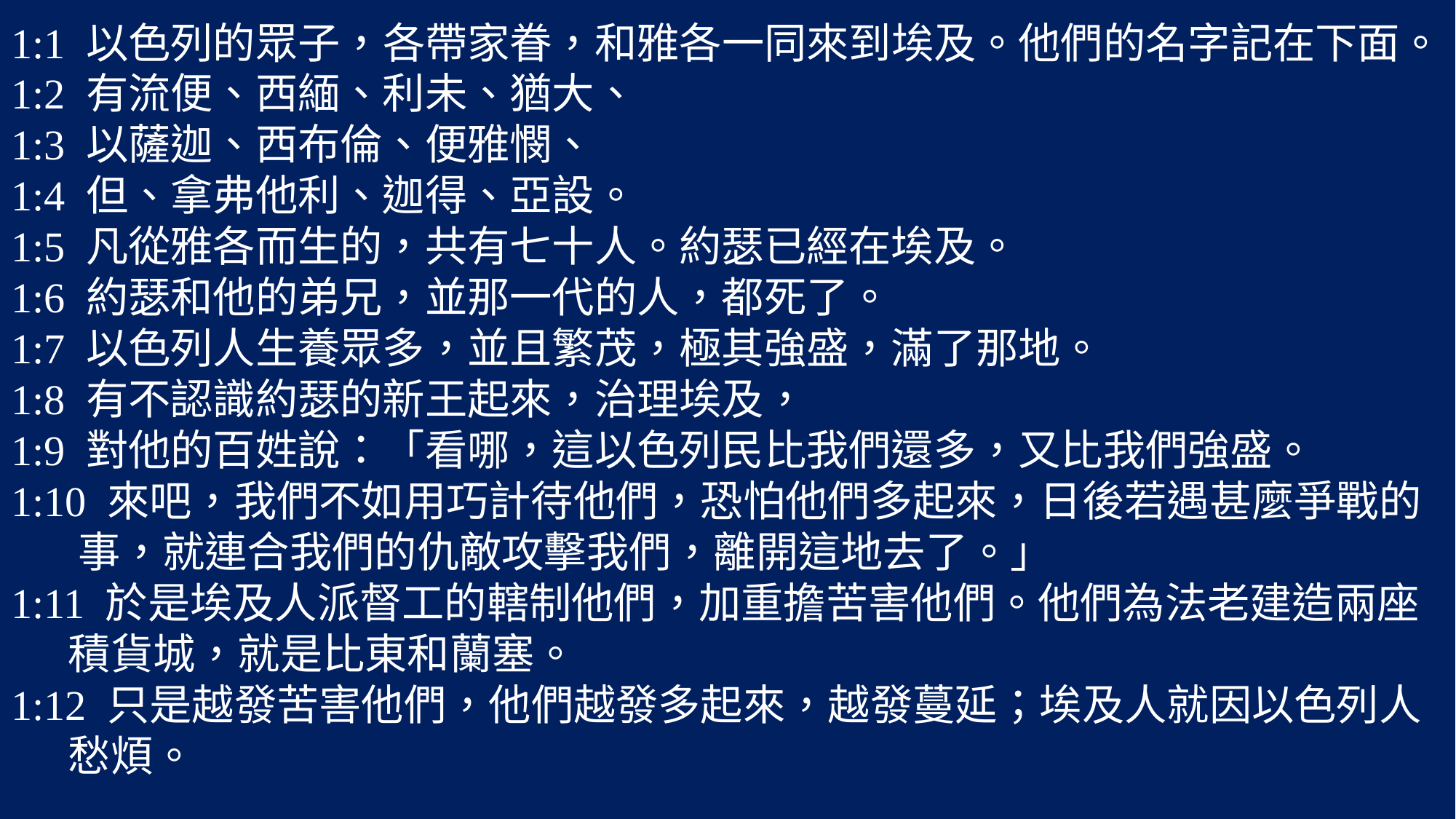

1:1 以色列的眾子，各帶家眷，和雅各一同來到埃及。他們的名字記在下面。
1:2 有流便、西緬、利未、猶大、
1:3 以薩迦、西布倫、便雅憫、
1:4 但、拿弗他利、迦得、亞設。
1:5 凡從雅各而生的，共有七十人。約瑟已經在埃及。
1:6 約瑟和他的弟兄，並那一代的人，都死了。
1:7 以色列人生養眾多，並且繁茂，極其強盛，滿了那地。
1:8 有不認識約瑟的新王起來，治理埃及，
1:9 對他的百姓說：「看哪，這以色列民比我們還多，又比我們強盛。
1:10 來吧，我們不如用巧計待他們，恐怕他們多起來，日後若遇甚麼爭戰的
      事，就連合我們的仇敵攻擊我們，離開這地去了。」
1:11 於是埃及人派督工的轄制他們，加重擔苦害他們。他們為法老建造兩座
     積貨城，就是比東和蘭塞。
1:12 只是越發苦害他們，他們越發多起來，越發蔓延；埃及人就因以色列人
     愁煩。